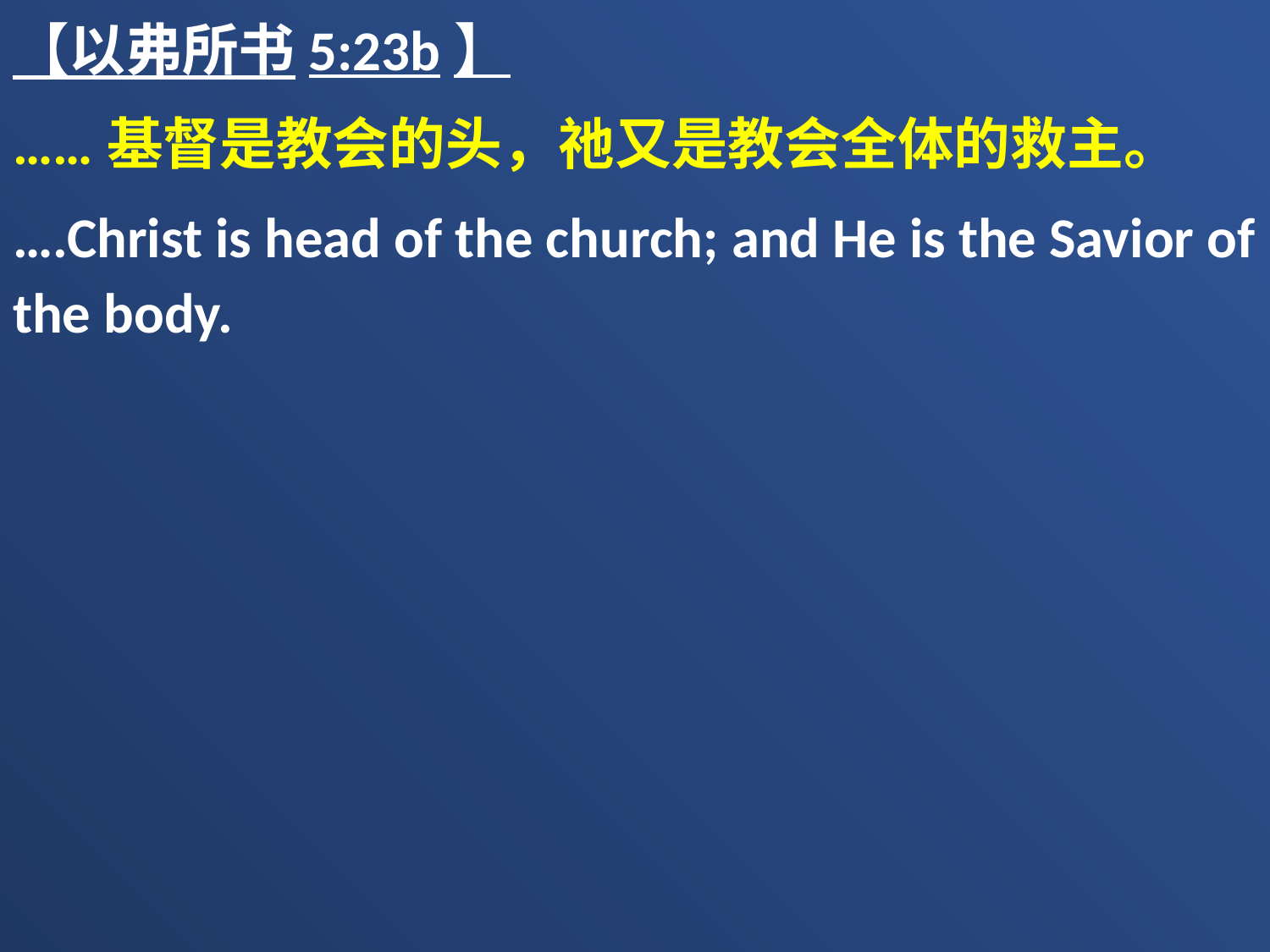

【以弗所书5:23b】
……基督是教会的头，祂又是教会全体的救主。
….Christ is head of the church; and He is the Savior of the body.